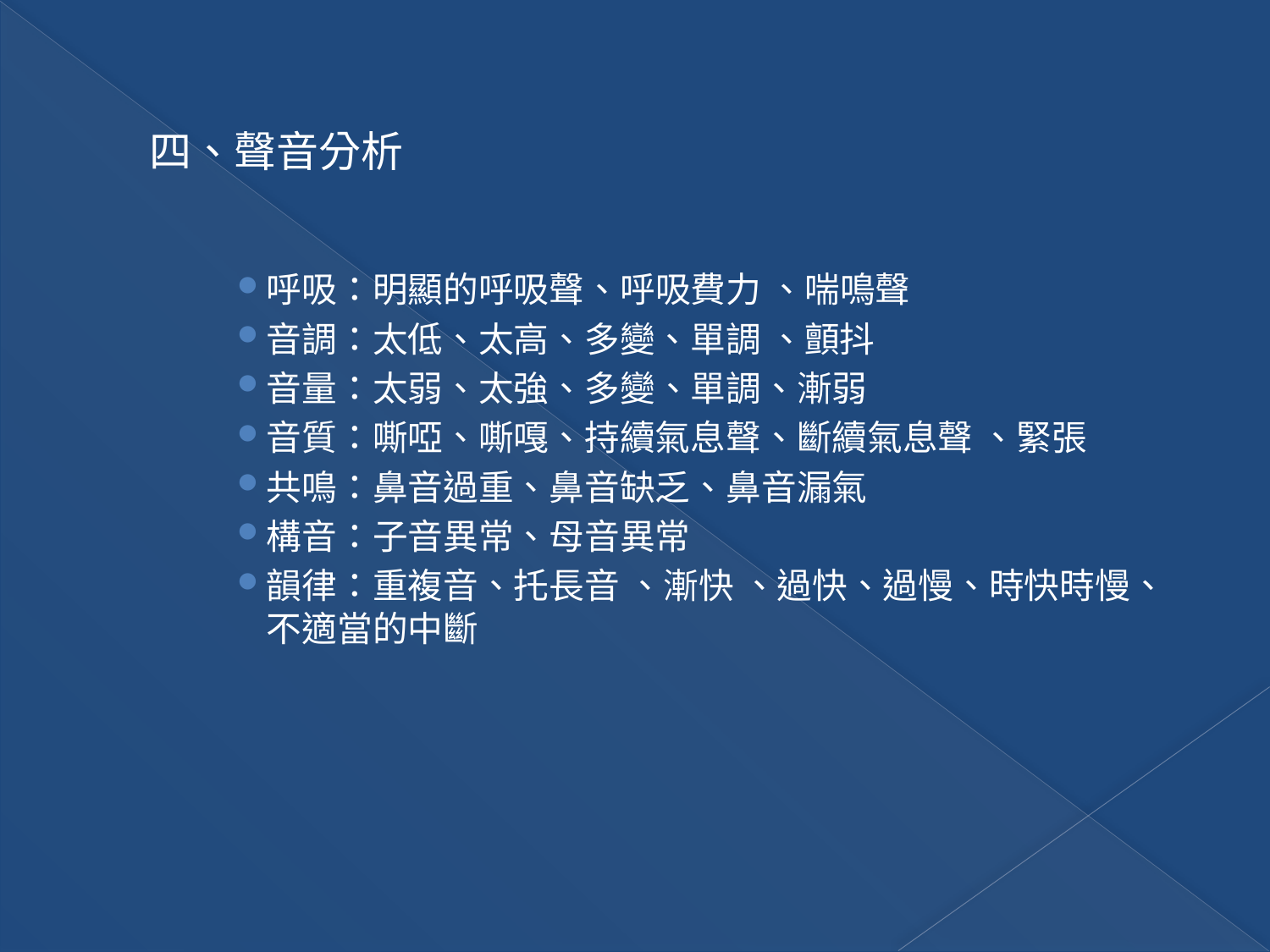

# 四、聲音分析
呼吸：明顯的呼吸聲、呼吸費力 、喘鳴聲
音調：太低、太高、多變、單調 、顫抖
音量：太弱、太強、多變、單調、漸弱
音質：嘶啞、嘶嘎、持續氣息聲、斷續氣息聲 、緊張
共鳴：鼻音過重、鼻音缺乏、鼻音漏氣
構音：子音異常、母音異常
韻律：重複音、托長音 、漸快 、過快、過慢、時快時慢、    不適當的中斷